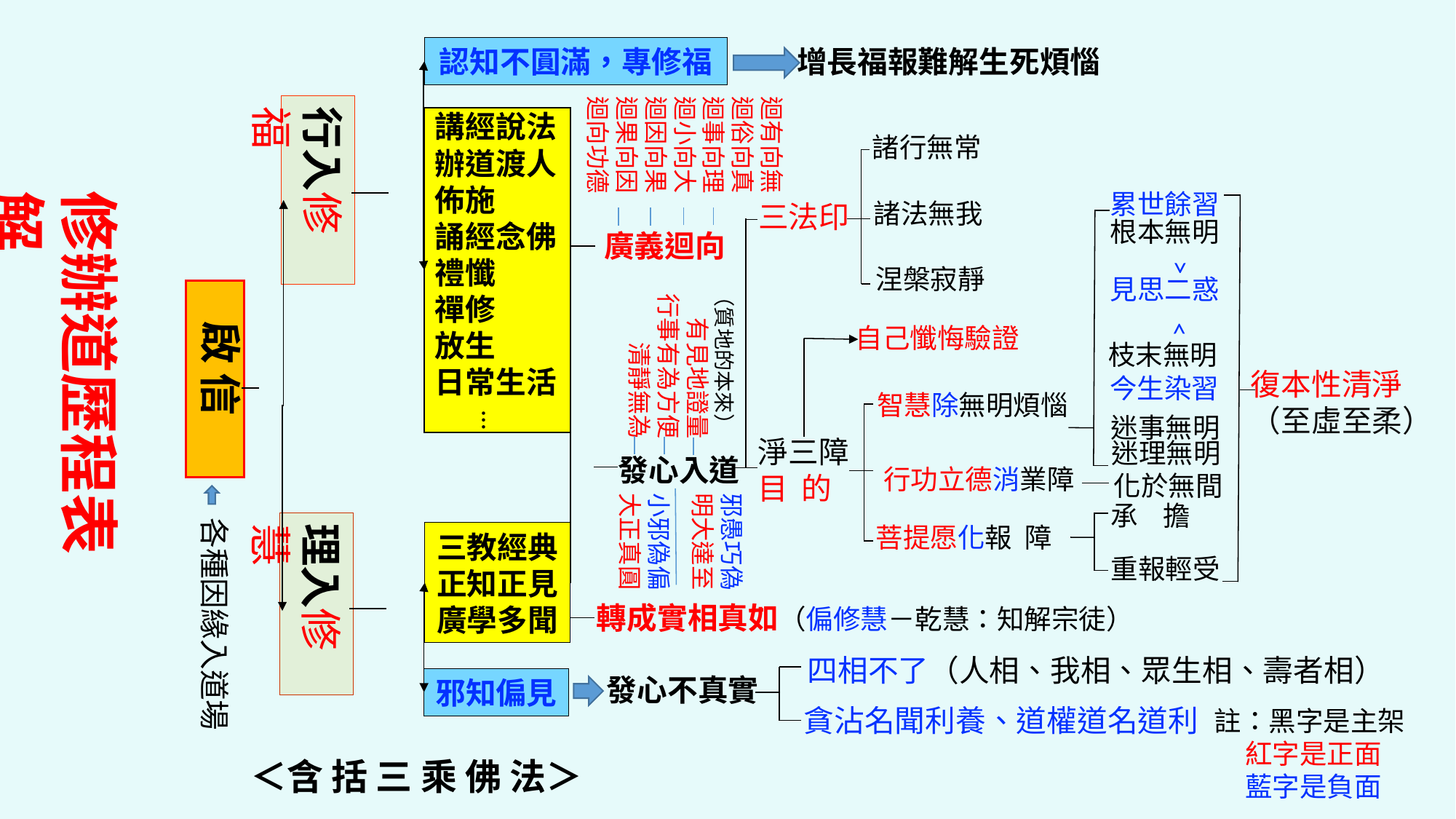

認知不圓滿，專修福
增長福報難解生死煩惱

　迴有向無
　迴俗向真
迴事向理
迴小向大
迴因向果
迴果向因
迴向功德

行入修福

講經說法
辦道渡人
佈施
誦經念佛
禮懺
禪修
放生
日常生活

…
諸行無常
諸法無我
涅槃寂靜
修辦道歷程表解
累世餘習
根本無明
>
見思二惑
枝末無明
今生染習
迷事無明
迷理無明
<
三法印
復本性清淨（至虛至柔）
 廣義迴向
    （質地的本來）
　有見地證量
行事有為方便
　　清靜無為
發心入道

啟 信
自己懺悔驗證
智慧除無明煩惱
行功立德消業障
菩提愿化報  障
淨三障
目  的
化於無間
小邪偽偏
大正真圓
邪愚巧偽
明大達至

各種因緣入道場
承    擔
重報輕受
理入修慧

三教經典
正知正見
廣學多聞

轉成實相真如（偏修慧－乾慧：知解宗徒）
四相不了（人相、我相、眾生相、壽者相）
貪沾名聞利養、道權道名道利
發心不真實

邪知偏見
註：黑字是主架
    紅字是正面
    藍字是負面

      ＜含 括 三 乘 佛 法＞